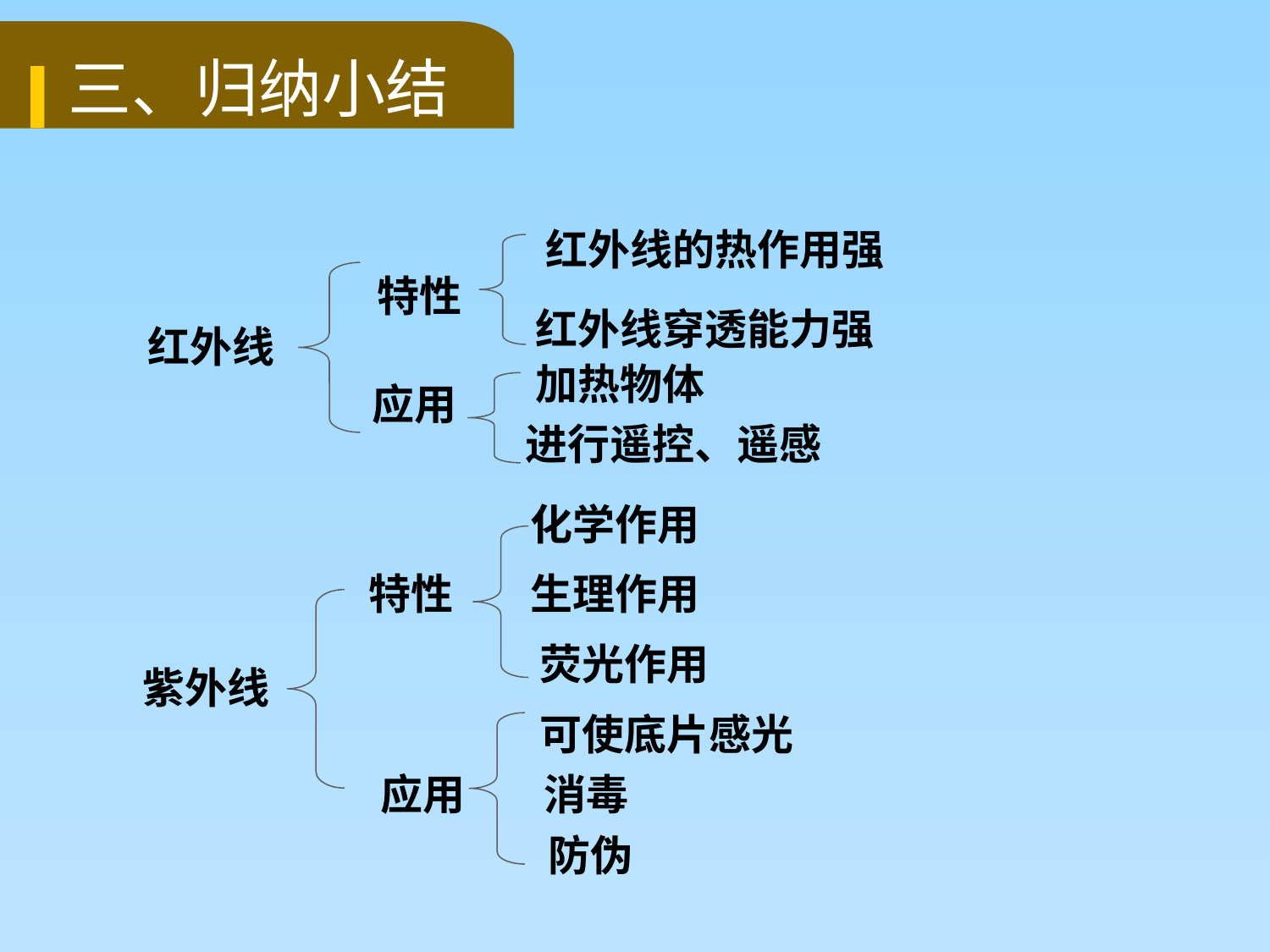

三、归纳小结

红外线的热作用强

特性
红外线穿透能力强
红外线
加热物体
应用

进行遥控、遥感
化学作用

特性
生理作用

荧光作用
紫外线
可使底片感光

应用
消毒
防伪